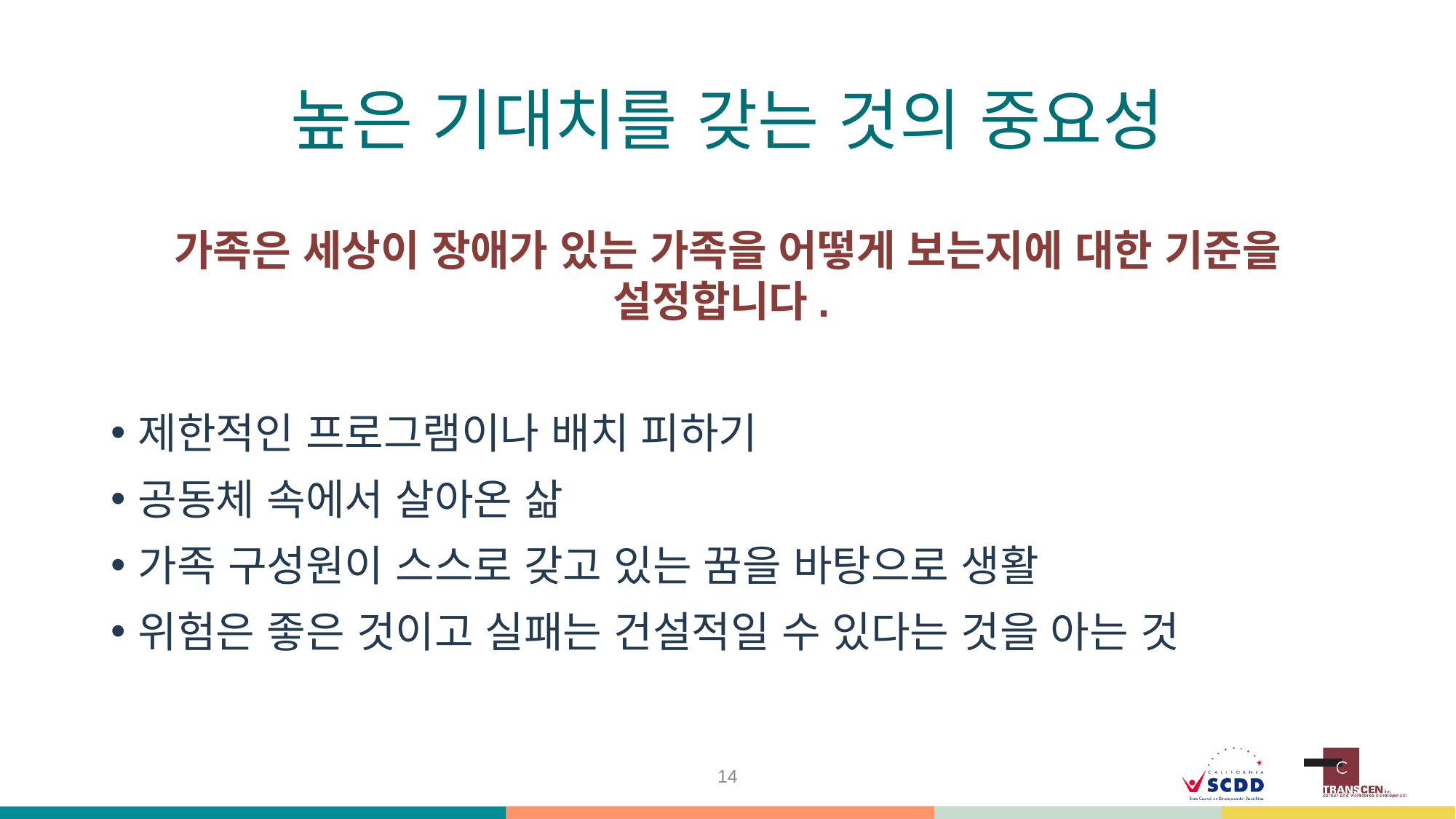

# 높은 기대치를 갖는 것의 중요성
가족은 세상이 장애가 있는 가족을 어떻게 보는지에 대한 기준을 설정합니다.

제한적인 프로그램이나 배치 피하기
공동체 속에서 살아온 삶
가족 구성원이 스스로 갖고 있는 꿈을 바탕으로 생활
위험은 좋은 것이고 실패는 건설적일 수 있다는 것을 아는 것
14